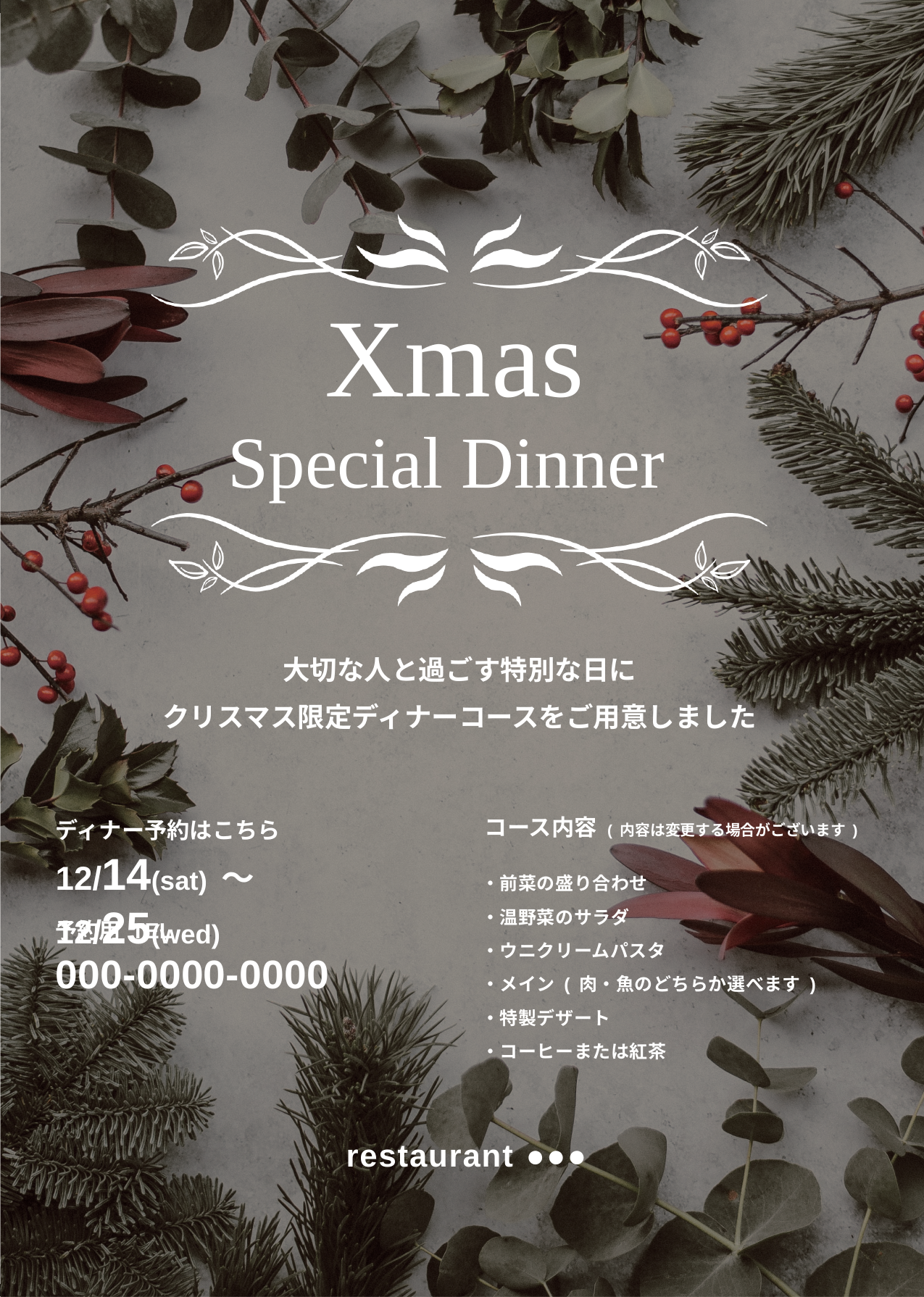

# Xmas
Special Dinner

大切な人と過ごす特別な日に
クリスマス限定ディナーコースをご用意しました
コース内容 ( 内容は変更する場合がございます )
ディナー予約はこちら
12/14(sat) ～12/25(wed)
・前菜の盛り合わせ
・温野菜のサラダ
・ウニクリームパスタ
・メイン ( 肉・魚のどちらか選べます )
・特製デザート
・コーヒーまたは紅茶
予約用 TEL
000-0000-0000
restaurant ●●●